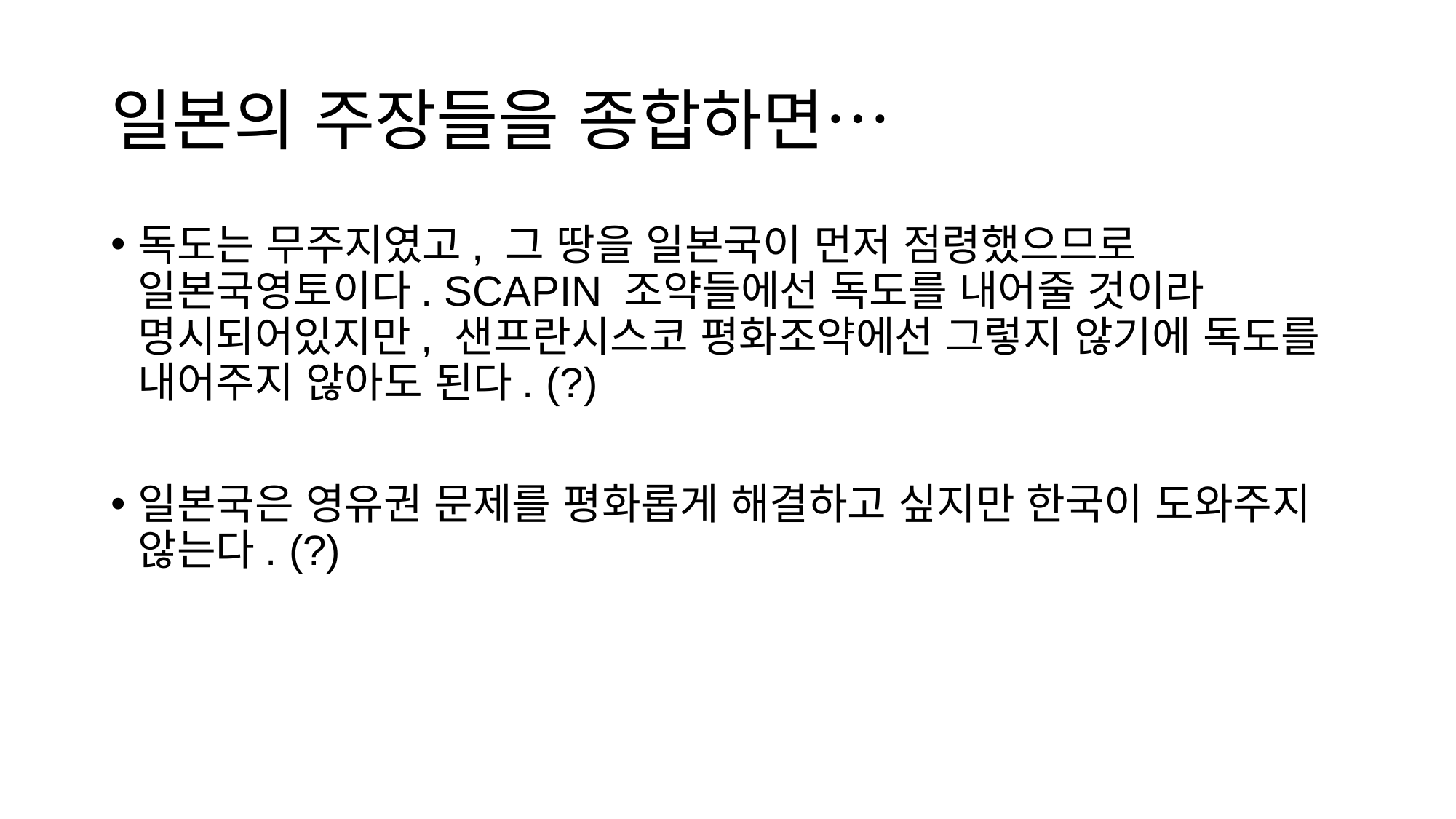

# 일본의 주장들을 종합하면…
독도는 무주지였고, 그 땅을 일본국이 먼저 점령했으므로 일본국영토이다. SCAPIN 조약들에선 독도를 내어줄 것이라 명시되어있지만, 샌프란시스코 평화조약에선 그렇지 않기에 독도를 내어주지 않아도 된다. (?)

일본국은 영유권 문제를 평화롭게 해결하고 싶지만 한국이 도와주지 않는다. (?)